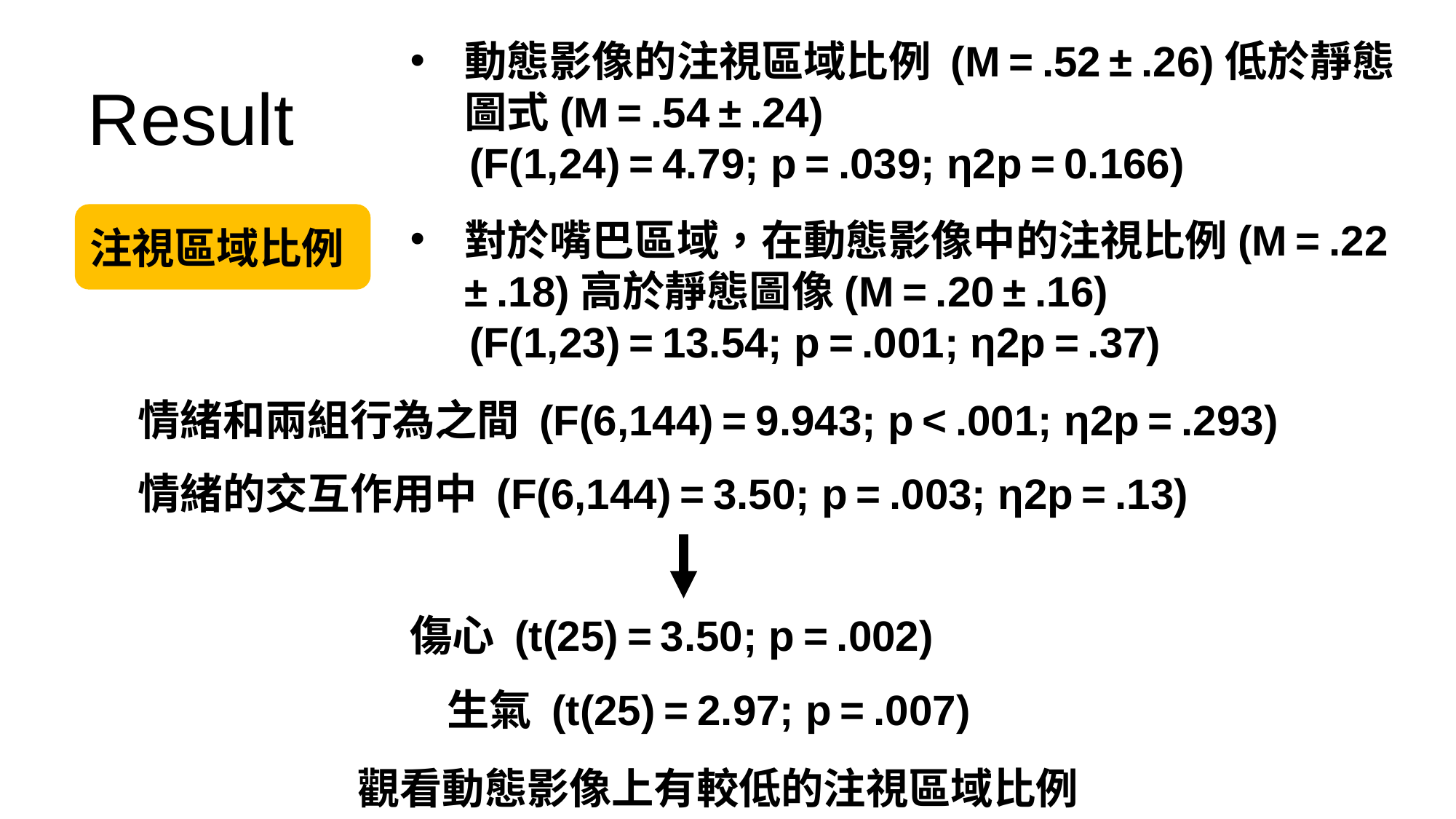

動態影像的注視區域比例 (M = .52 ± .26)低於靜態圖式(M = .54 ± .24)
     (F(1,24) = 4.79; p = .039; η2p = 0.166)
Result
注視區域比例
對於嘴巴區域，在動態影像中的注視比例(M = .22 ± .18)高於靜態圖像(M = .20 ± .16)
     (F(1,23) = 13.54; p = .001; η2p = .37)
情緒和兩組行為之間 (F(6,144) = 9.943; p < .001; η2p = .293)
情緒的交互作用中 (F(6,144) = 3.50; p = .003; η2p = .13)
傷心 (t(25) = 3.50; p = .002)
生氣 (t(25) = 2.97; p = .007)
觀看動態影像上有較低的注視區域比例